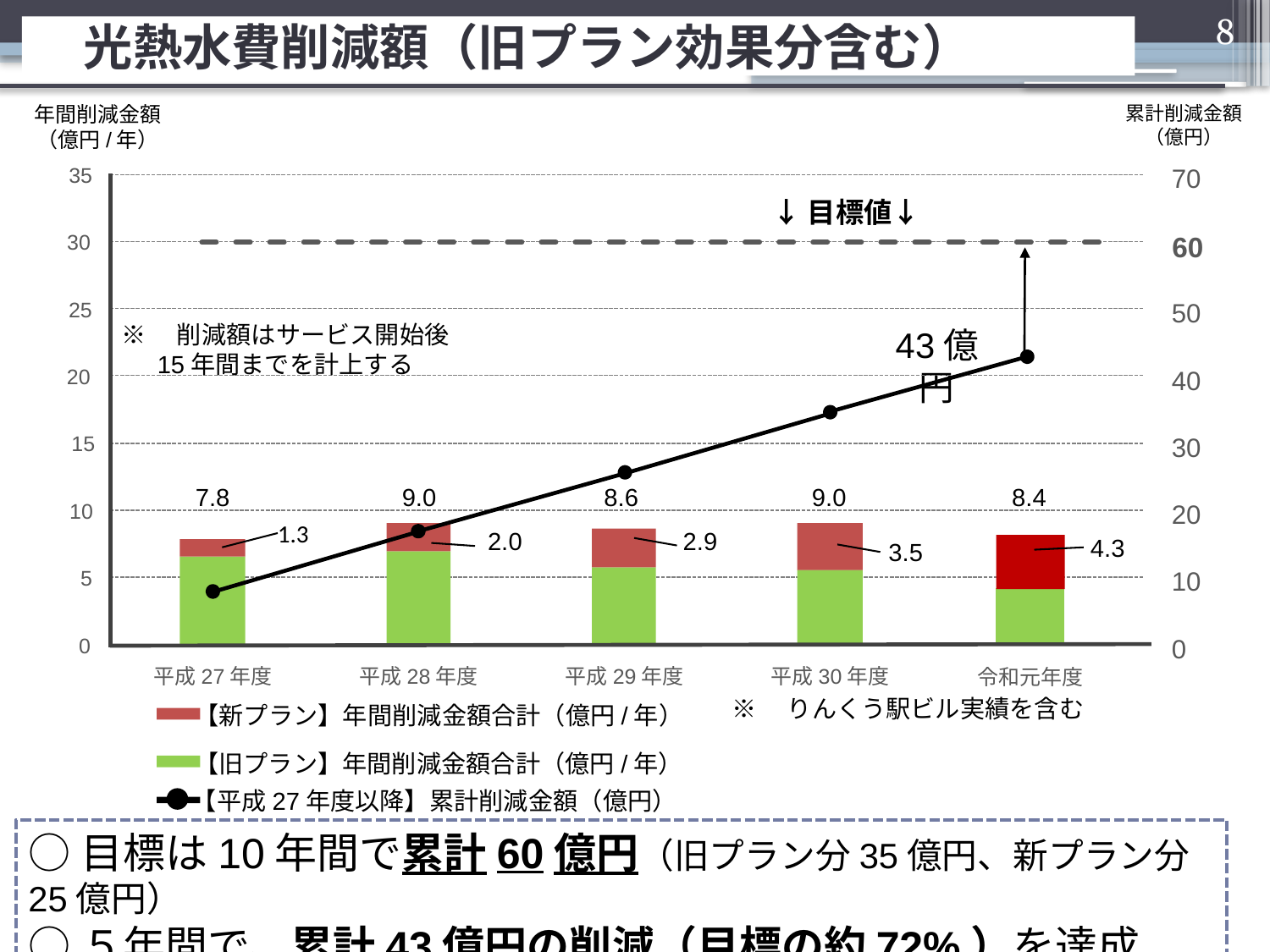

8
　光熱水費削減額（旧プラン効果分含む）
年間削減金額
（億円/年）
累計削減金額
（億円）
35
70
60
50
40
30
20
10
0

↓目標値↓
30

25
※　削減額はサービス開始後
15年間までを計上する
43億円

20

15

8.6
7.8
9.0
9.0
8.4
10
1.3
2.0
2.9
3.5

4.3

5

0
平成27年度
平成28年度
平成29年度
平成30年度
令和元年度
※　りんくう駅ビル実績を含む
【新プラン】年間削減金額合計（億円/年）

【旧プラン】年間削減金額合計（億円/年）

【平成27年度以降】累計削減金額（億円）

○目標は10年間で累計60億円（旧プラン分35億円、新プラン分25億円）
○５年間で、累計43億円の削減（目標の約72%）を達成